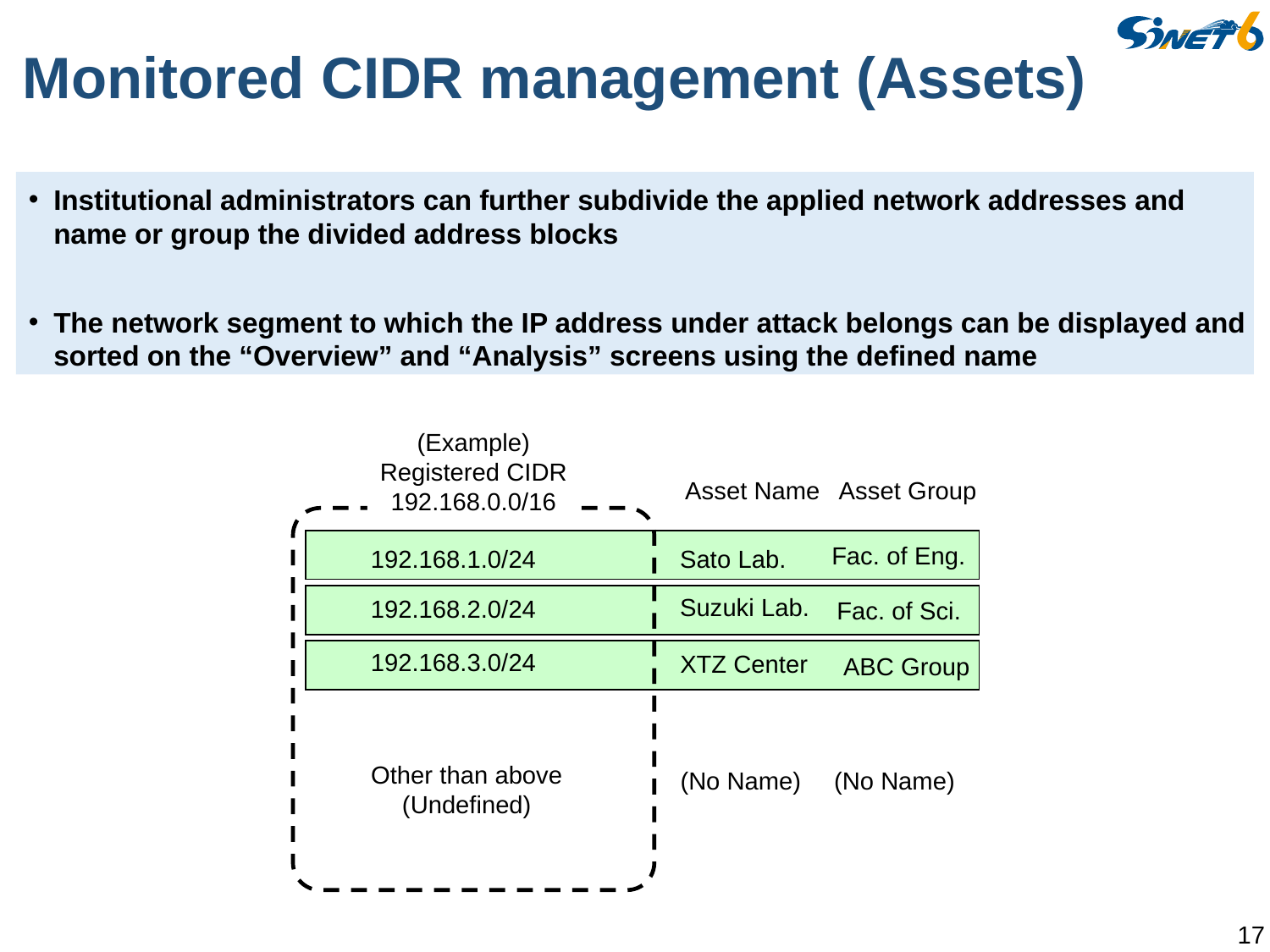

Monitored CIDR management (Assets)
Institutional administrators can further subdivide the applied network addresses and name or group the divided address blocks

The network segment to which the IP address under attack belongs can be displayed and sorted on the “Overview” and “Analysis” screens using the defined name
日時指定(From,To)で
表示期間絞り込み可能
(※デフォルトは直近24時間指定)

CIDRで表示対象絞り込み可能
(Example)
Registered CIDR
192.168.0.0/16
Asset Name
Asset Group

Fac. of Eng.
192.168.1.0/24
Sato Lab.

Suzuki Lab.
192.168.2.0/24
Fac. of Sci.
192.168.3.0/24

XTZ Center
ABC Group
Other than above
(Undefined)
(No Name)
(No Name)
17